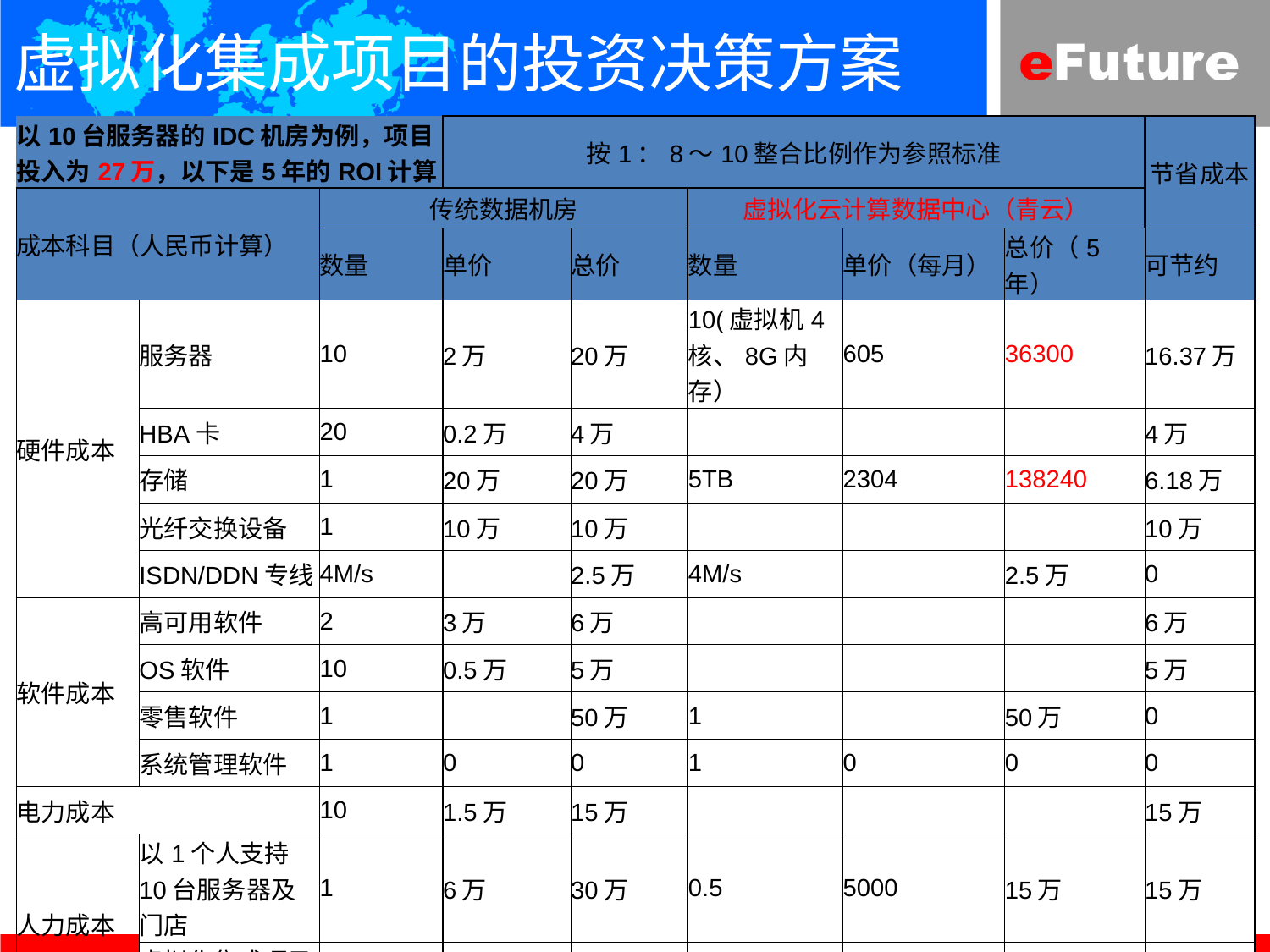

虚拟化集成项目的投资决策方案
| 以10台服务器的IDC机房为例，项目投入为27万，以下是5年的ROI计算 |  |  | 按1：8～10整合比例作为参照标准 |  |  |  |  | 节省成本 |
| --- | --- | --- | --- | --- | --- | --- | --- | --- |
| 成本科目（人民币计算） |  | 传统数据机房 |  |  | 虚拟化云计算数据中心（青云） |  |  |  |
|  |  | 数量 | 单价 | 总价 | 数量 | 单价（每月） | 总价（5年） | 可节约 |
| 硬件成本 | 服务器 | 10 | 2万 | 20万 | 10(虚拟机4核、8G内存） | 605 | 36300 | 16.37万 |
|  | HBA卡 | 20 | 0.2万 | 4万 |  |  |  | 4万 |
|  | 存储 | 1 | 20万 | 20万 | 5TB | 2304 | 138240 | 6.18万 |
|  | 光纤交换设备 | 1 | 10万 | 10万 |  |  |  | 10万 |
|  | ISDN/DDN专线 | 4M/s |  | 2.5万 | 4M/s |  | 2.5万 | 0 |
| 软件成本 | 高可用软件 | 2 | 3万 | 6万 |  |  |  | 6万 |
|  | OS软件 | 10 | 0.5万 | 5万 |  |  |  | 5万 |
|  | 零售软件 | 1 |  | 50万 | 1 |  | 50万 | 0 |
|  | 系统管理软件 | 1 | 0 | 0 | 1 | 0 | 0 | 0 |
| 电力成本 |  | 10 | 1.5万 | 15万 |  |  |  | 15万 |
| 人力成本 | 以1个人支持10台服务器及门店 | 1 | 6万 | 30万 | 0.5 | 5000 | 15万 | 15万 |
|  | 虚拟化集成项目实施人力成本 |  |  |  |  |  | 10万 | -10万 |
| TCO节省% | 41.6% |  | 五年总成本 | 162.5万 |  |  | 95万 | 67.55万 |